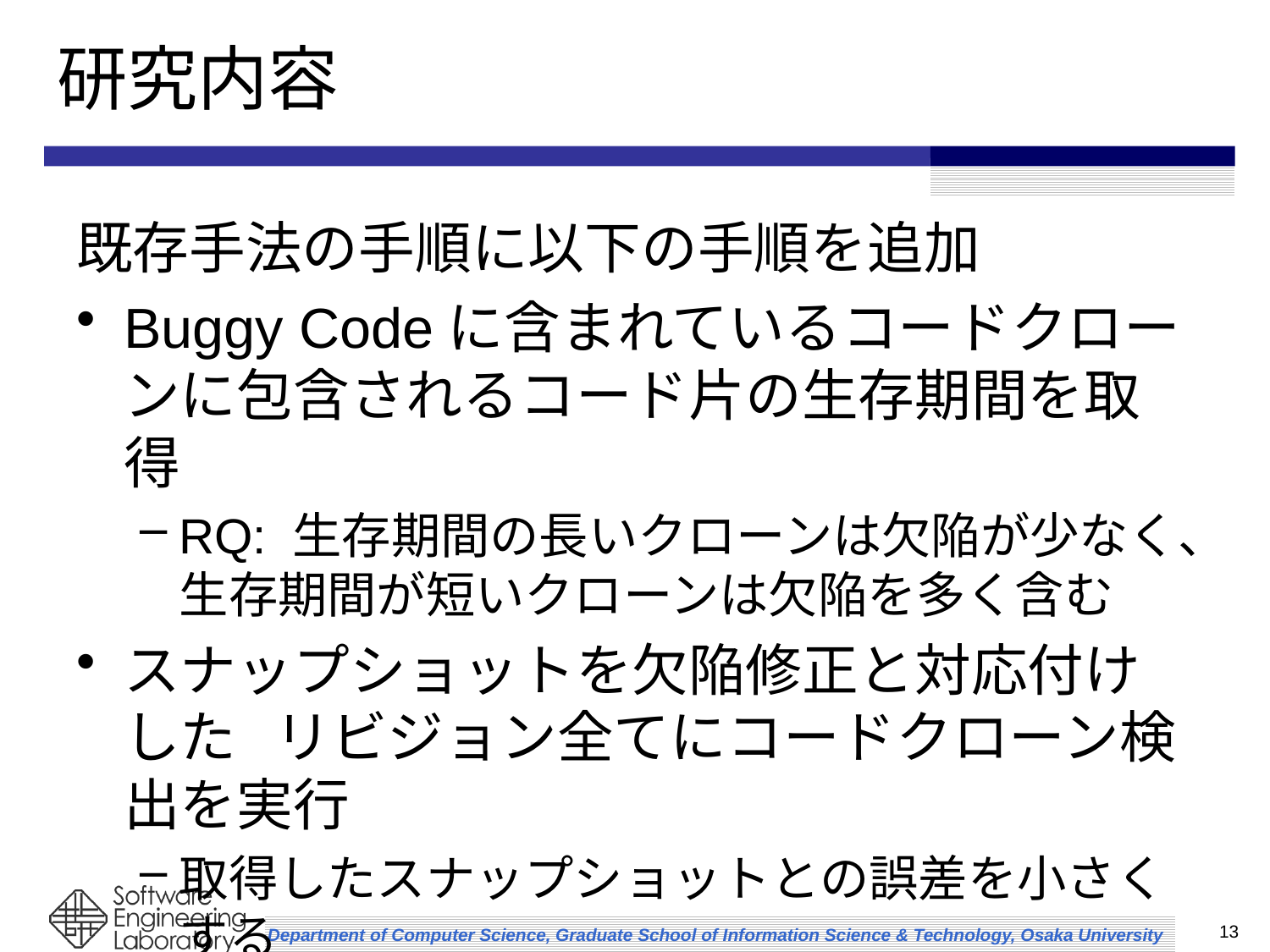

# 研究内容
既存手法の手順に以下の手順を追加
Buggy Codeに含まれているコードクローンに包含されるコード片の生存期間を取得
RQ: 生存期間の長いクローンは欠陥が少なく、生存期間が短いクローンは欠陥を多く含む
スナップショットを欠陥修正と対応付けした   リビジョン全てにコードクローン検出を実行
取得したスナップショットとの誤差を小さくする

13